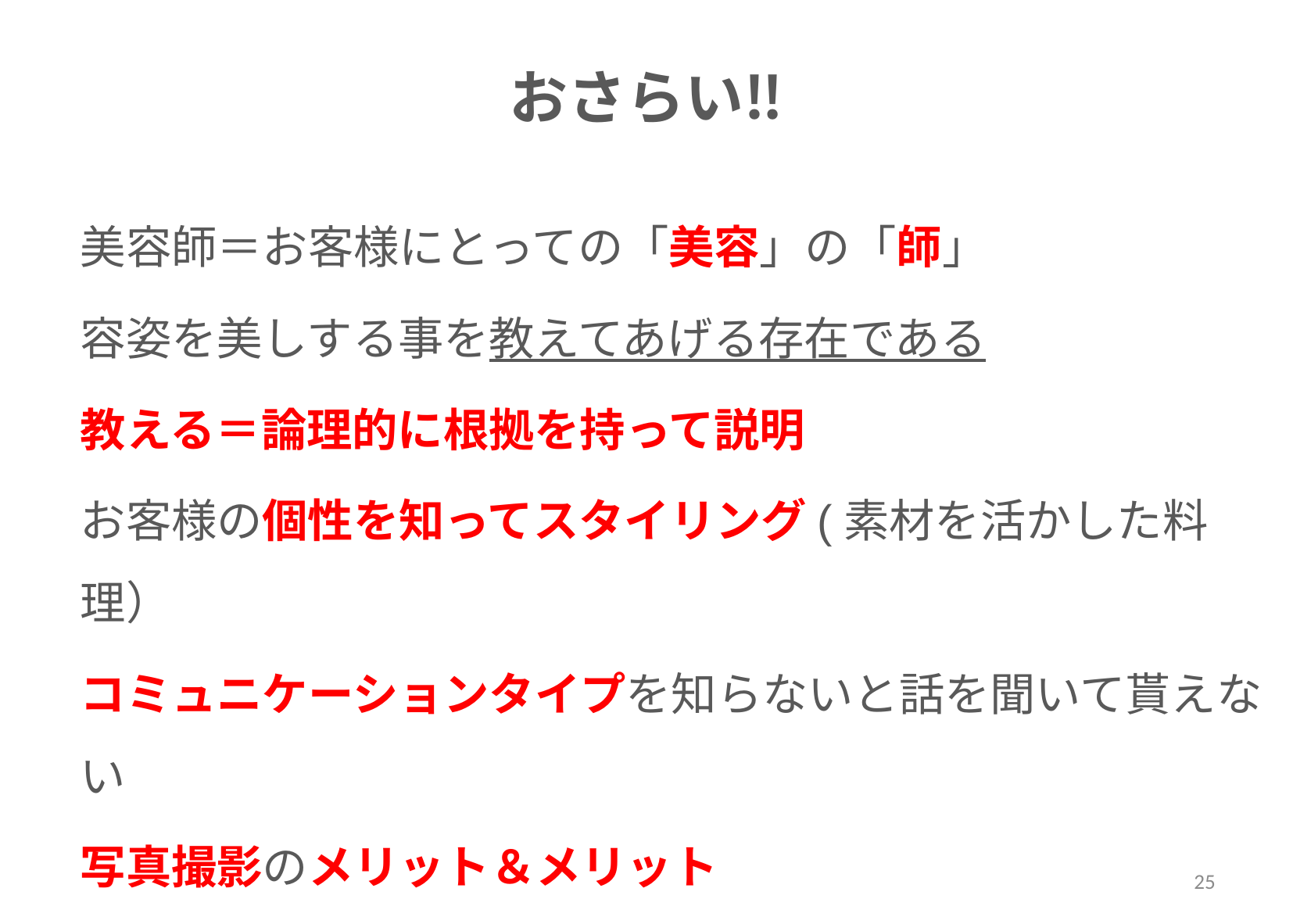

# おさらい‼
美容師＝お客様にとっての「美容」の「師」
容姿を美しする事を教えてあげる存在である
教える＝論理的に根拠を持って説明
お客様の個性を知ってスタイリング(素材を活かした料理）
コミュニケーションタイプを知らないと話を聞いて貰えない
写真撮影のメリット＆メリット
これからの時代の写真電子カルテ＝データの時代

25